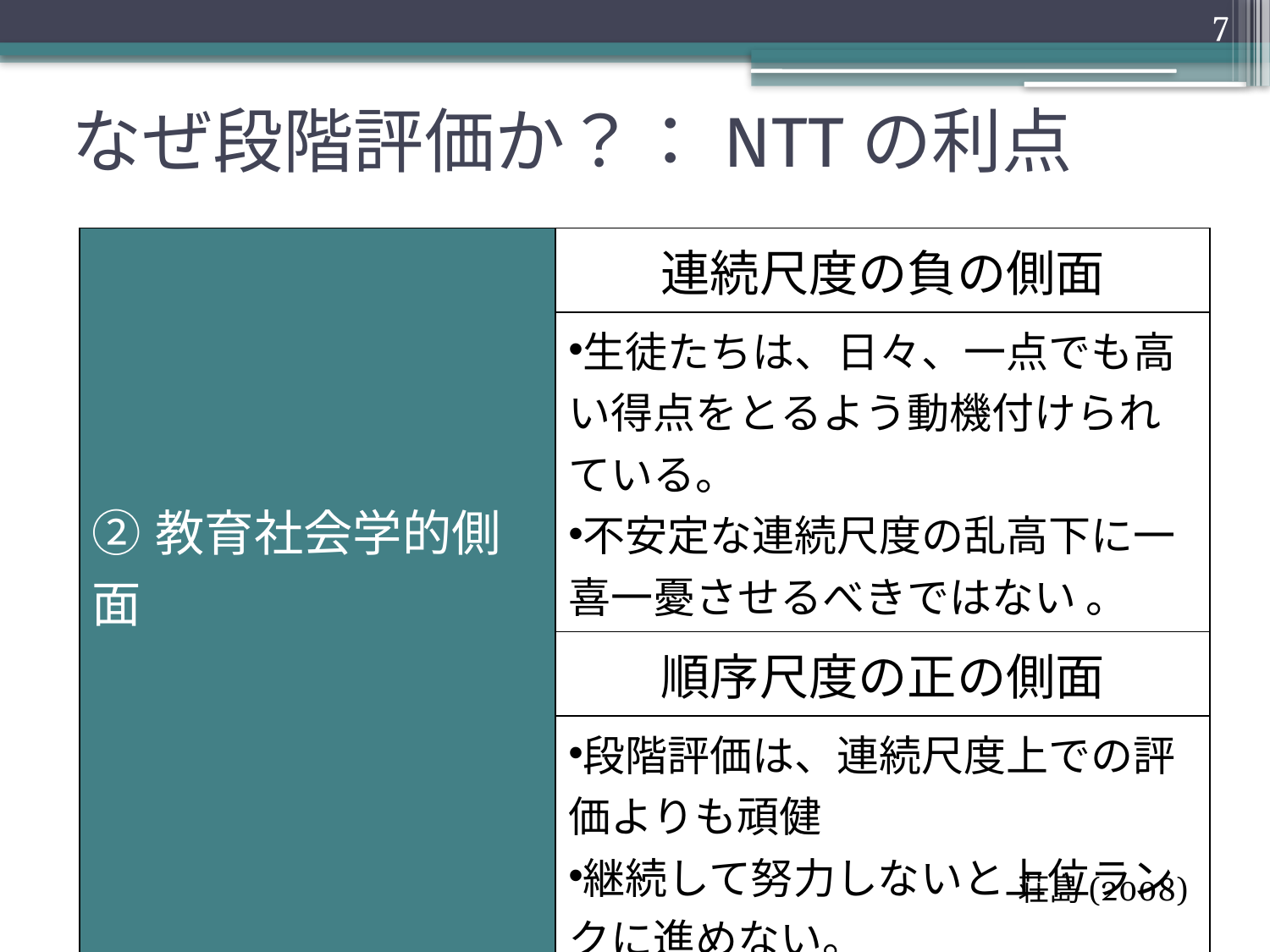

7
# なぜ段階評価か？：NTTの利点
| ②教育社会学的側面 | 連続尺度の負の側面 |
| --- | --- |
|  | 生徒たちは、日々、一点でも高い得点をとるよう動機付けられている。 不安定な連続尺度の乱高下に一喜一憂させるべきではない 。 |
|  | 順序尺度の正の側面 |
|  | 段階評価は、連続尺度上での評価よりも頑健 継続して努力しないと上位ランクに進めない。 |
荘島(2008)